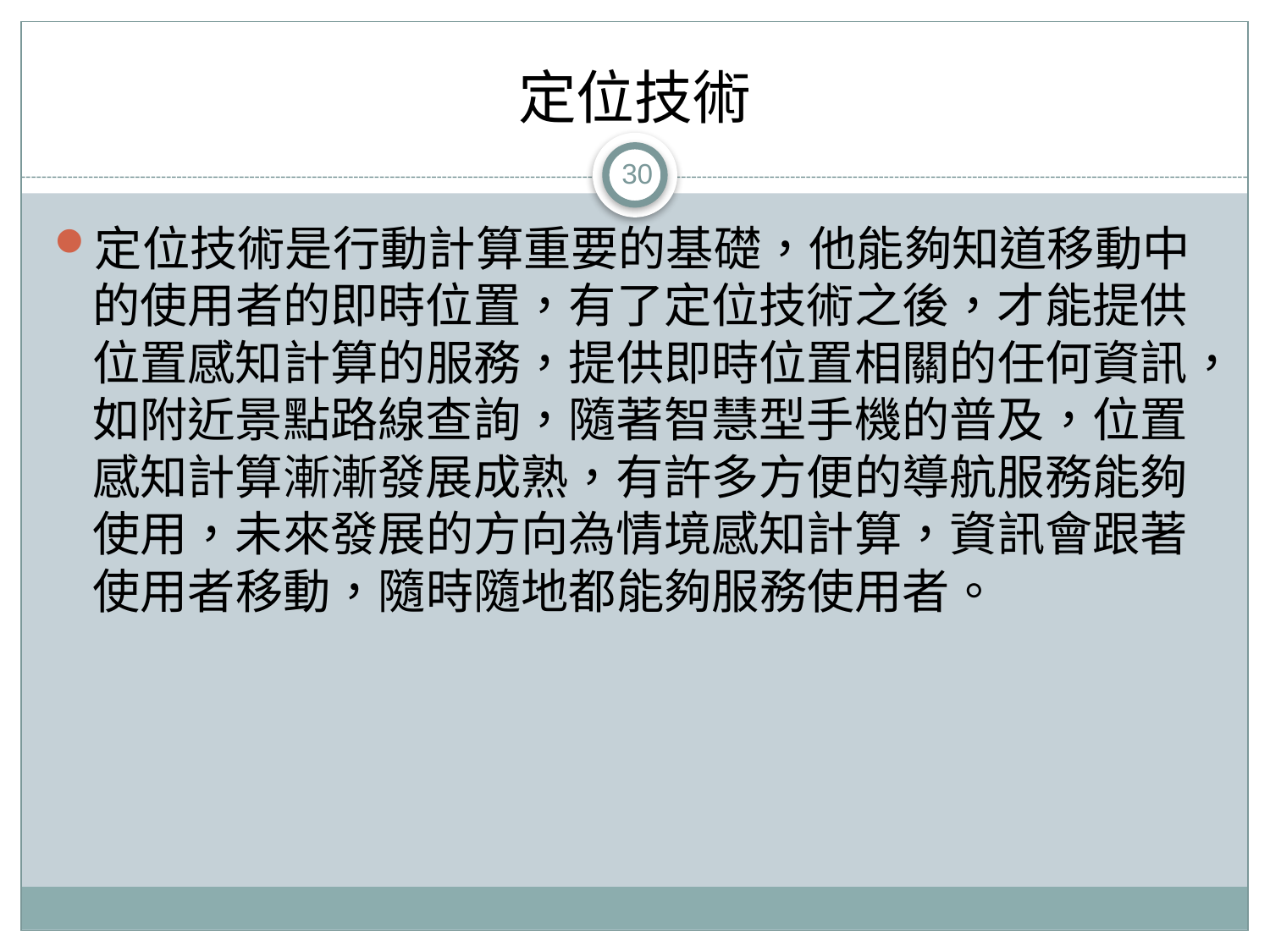

# 定位技術
30
定位技術是行動計算重要的基礎，他能夠知道移動中的使用者的即時位置，有了定位技術之後，才能提供位置感知計算的服務，提供即時位置相關的任何資訊，如附近景點路線查詢，隨著智慧型手機的普及，位置感知計算漸漸發展成熟，有許多方便的導航服務能夠使用，未來發展的方向為情境感知計算，資訊會跟著使用者移動，隨時隨地都能夠服務使用者。